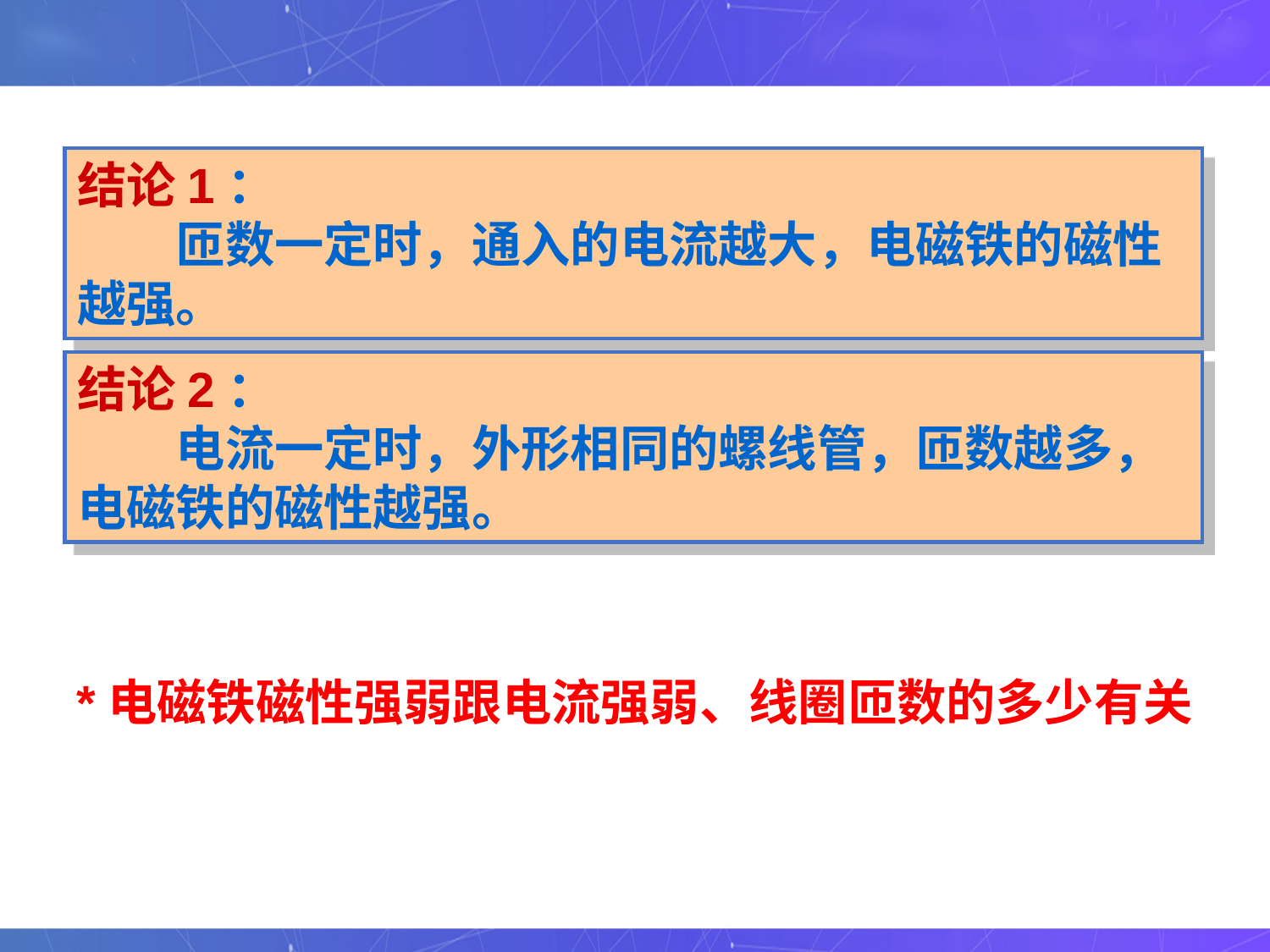

结论1：
　　匝数一定时，通入的电流越大，电磁铁的磁性越强。
结论2：
　　电流一定时，外形相同的螺线管，匝数越多，电磁铁的磁性越强。
*电磁铁磁性强弱跟电流强弱、线圈匝数的多少有关